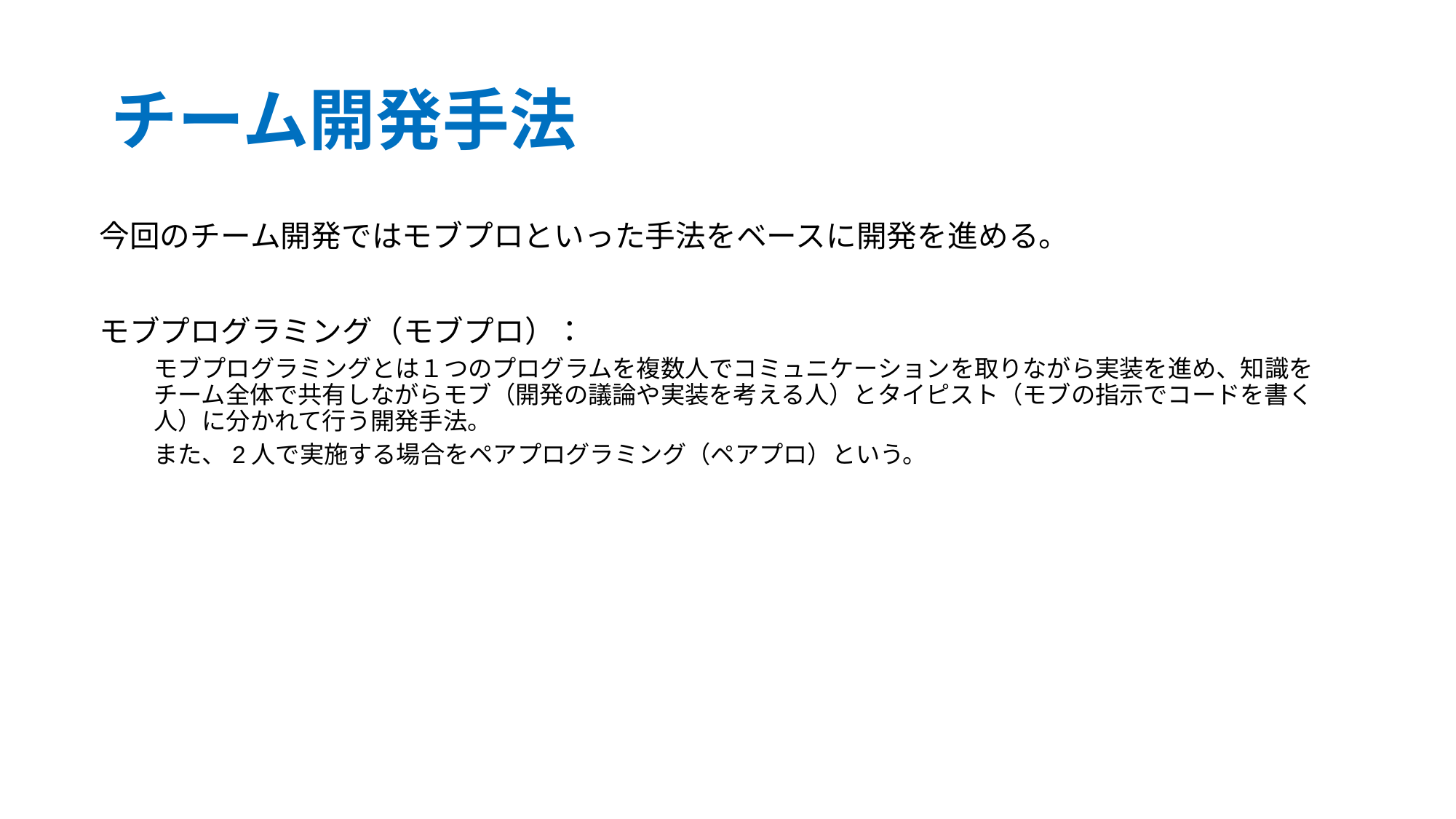

チーム開発手法
今回のチーム開発ではモブプロといった手法をベースに開発を進める。

モブプログラミング（モブプロ）：
モブプログラミングとは１つのプログラムを複数人でコミュニケーションを取りながら実装を進め、知識をチーム全体で共有しながらモブ（開発の議論や実装を考える人）とタイピスト（モブの指示でコードを書く人）に分かれて行う開発手法。
また、2人で実施する場合をペアプログラミング（ペアプロ）という。